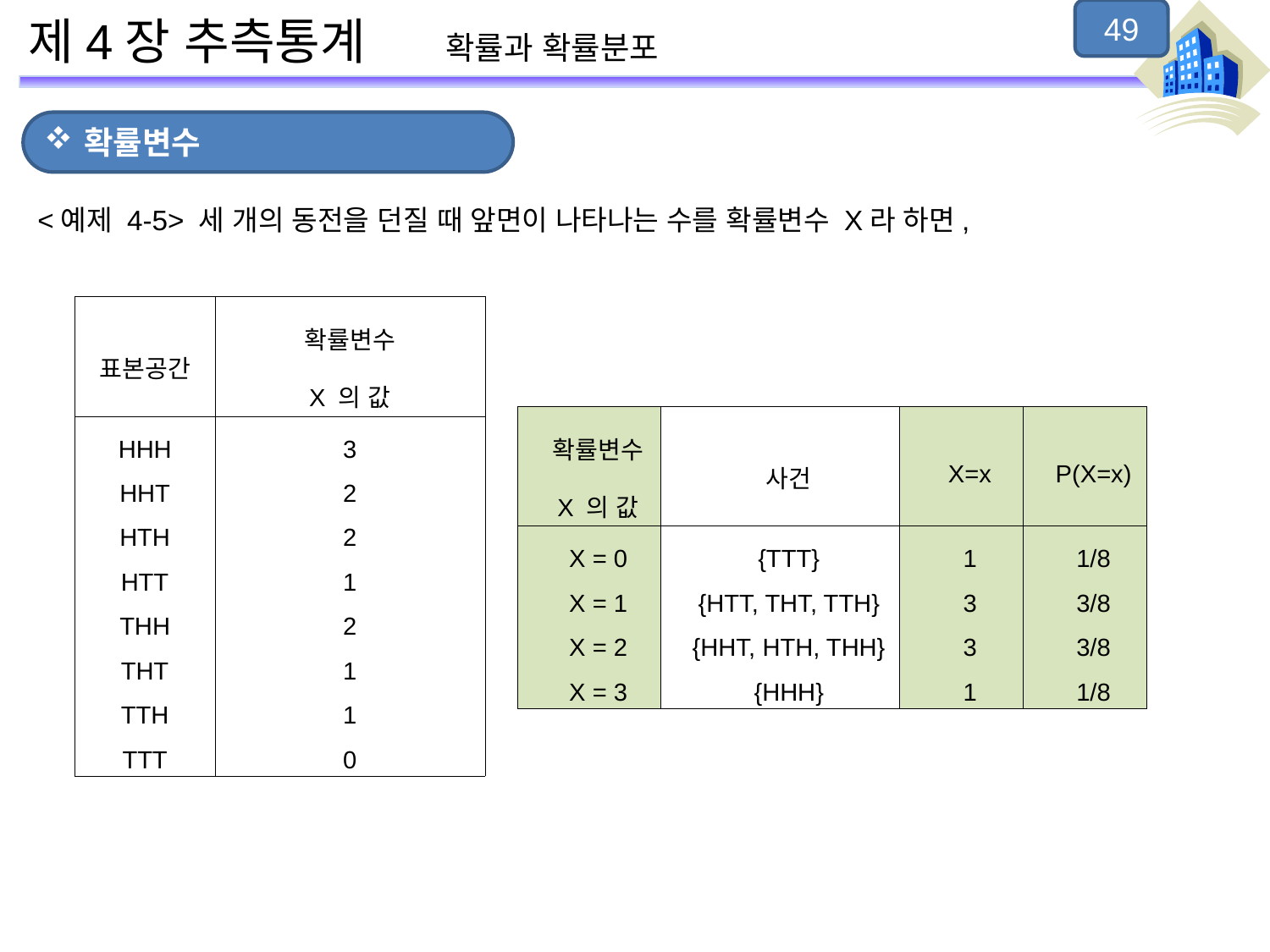

49
# 제4장 추측통계         확률과 확률분포
확률변수
<예제 4-5> 세 개의 동전을 던질 때 앞면이 나타나는 수를 확률변수 X라 하면,

| 표본공간 | 확률변수 X 의 값 |
| --- | --- |
| HHH HHT HTH HTT THH THT TTH TTT | 3 2 2 1 2 1 1 0 |
| 확률변수 X 의 값 | 사건 | X=x | P(X=x) |
| --- | --- | --- | --- |
| X = 0 X = 1 X = 2 X = 3 | {TTT} {HTT, THT, TTH} {HHT, HTH, THH} {HHH} | 1 3 3 1 | 1/8 3/8 3/8 1/8 |